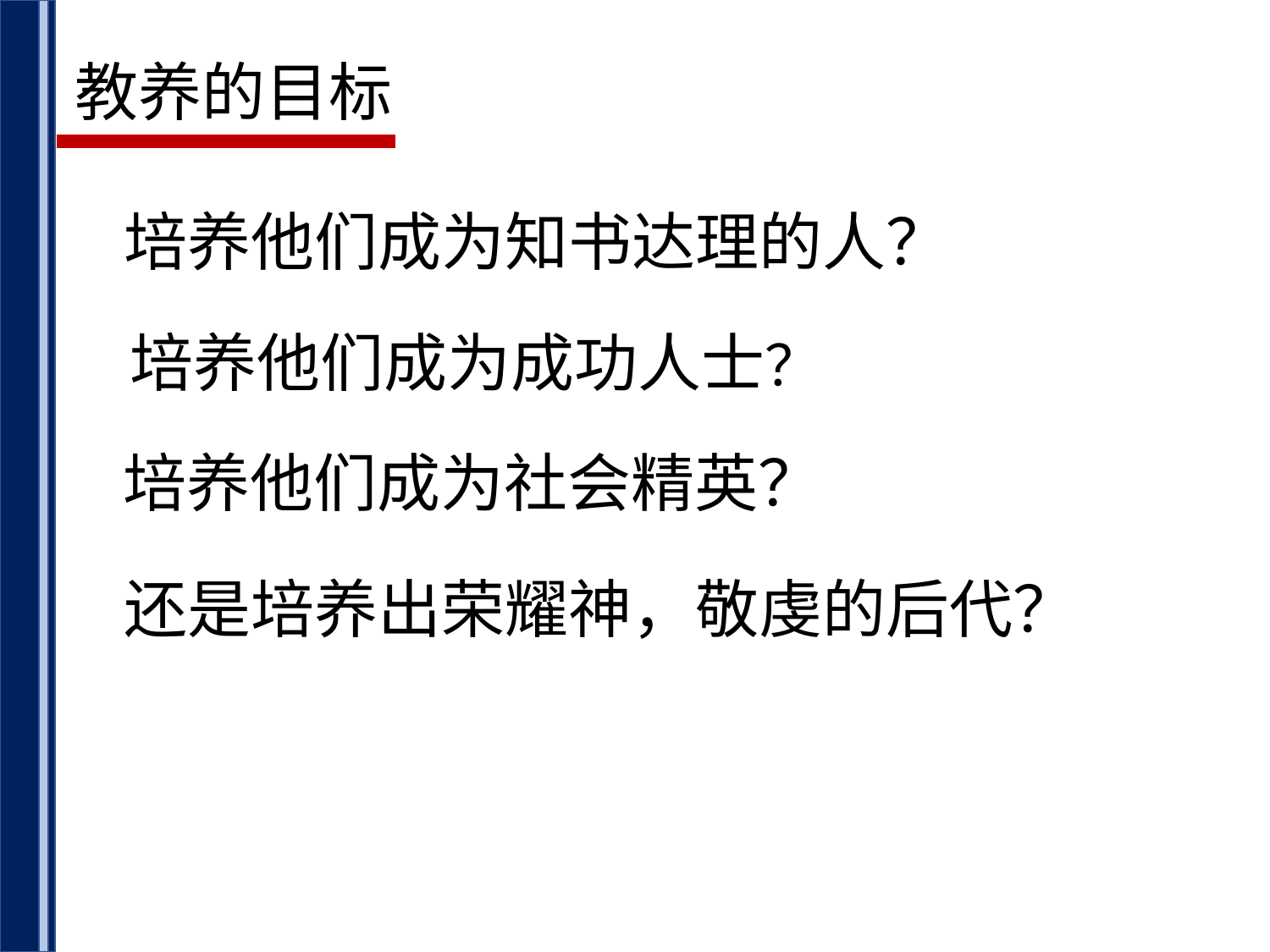

教养的目标

培养他们成为知书达理的人？
培养他们成为成功人士？
培养他们成为社会精英？
还是培养出荣耀神，敬虔的后代？